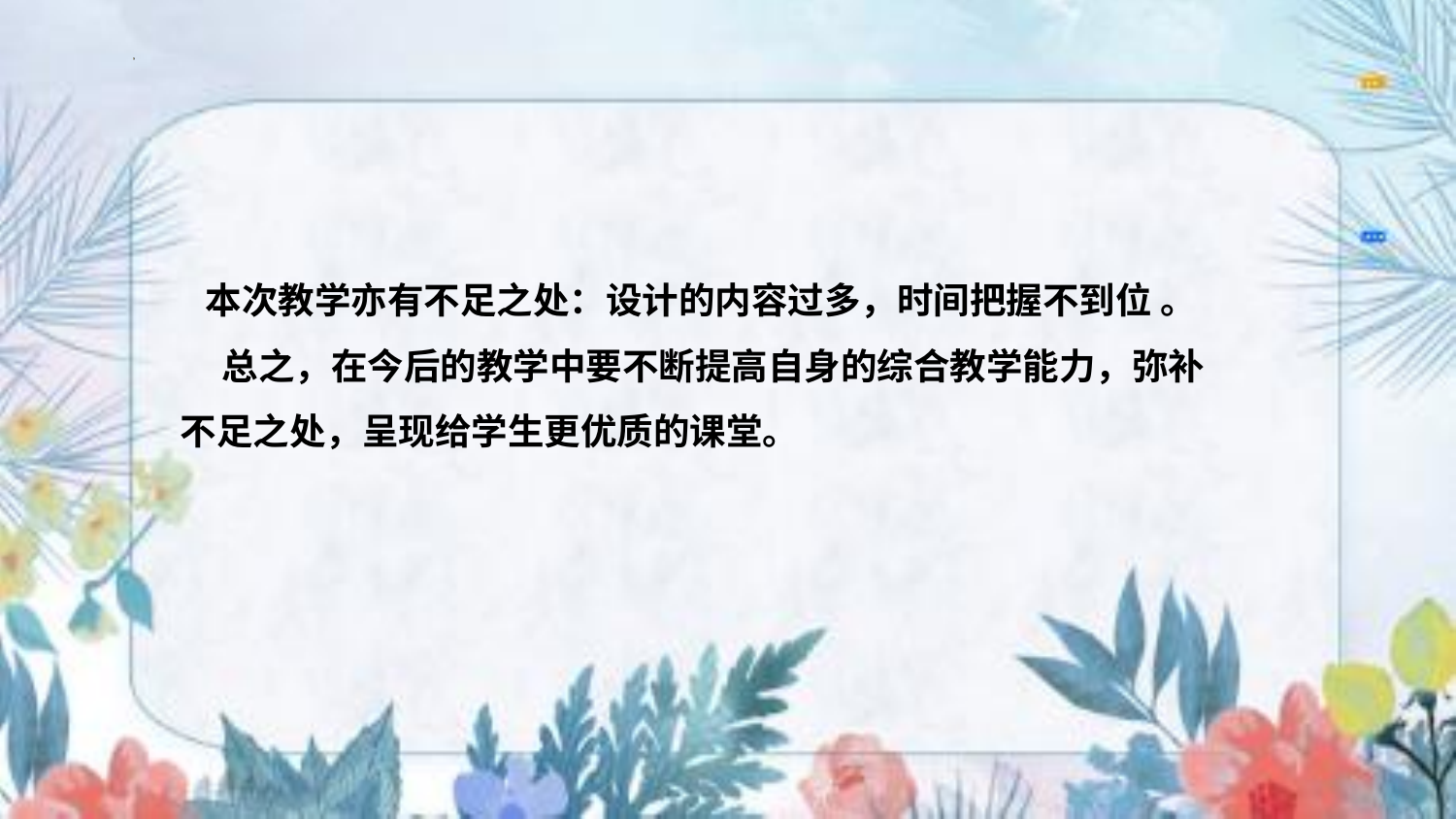

本次教学亦有不足之处：设计的内容过多，时间把握不到位 。
    总之，在今后的教学中要不断提高自身的综合教学能力，弥补不足之处，呈现给学生更优质的课堂。